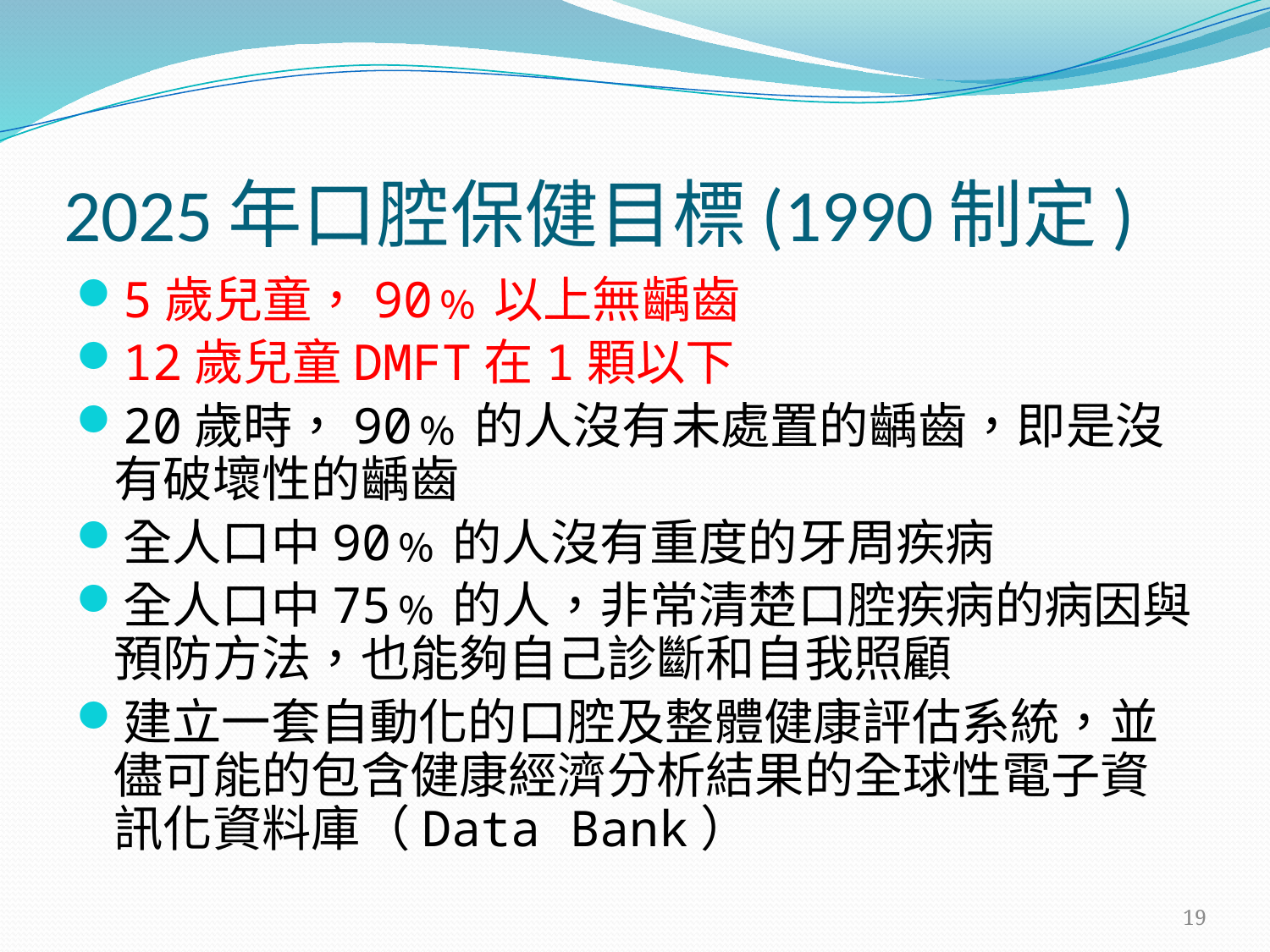

# 2025年口腔保健目標(1990制定)
5歲兒童，90﹪以上無齲齒
12歲兒童DMFT在1顆以下
20歲時，90﹪的人沒有未處置的齲齒，即是沒有破壞性的齲齒
全人口中90﹪的人沒有重度的牙周疾病
全人口中75﹪的人，非常清楚口腔疾病的病因與預防方法，也能夠自己診斷和自我照顧
建立一套自動化的口腔及整體健康評估系統，並儘可能的包含健康經濟分析結果的全球性電子資訊化資料庫（Data Bank）

19